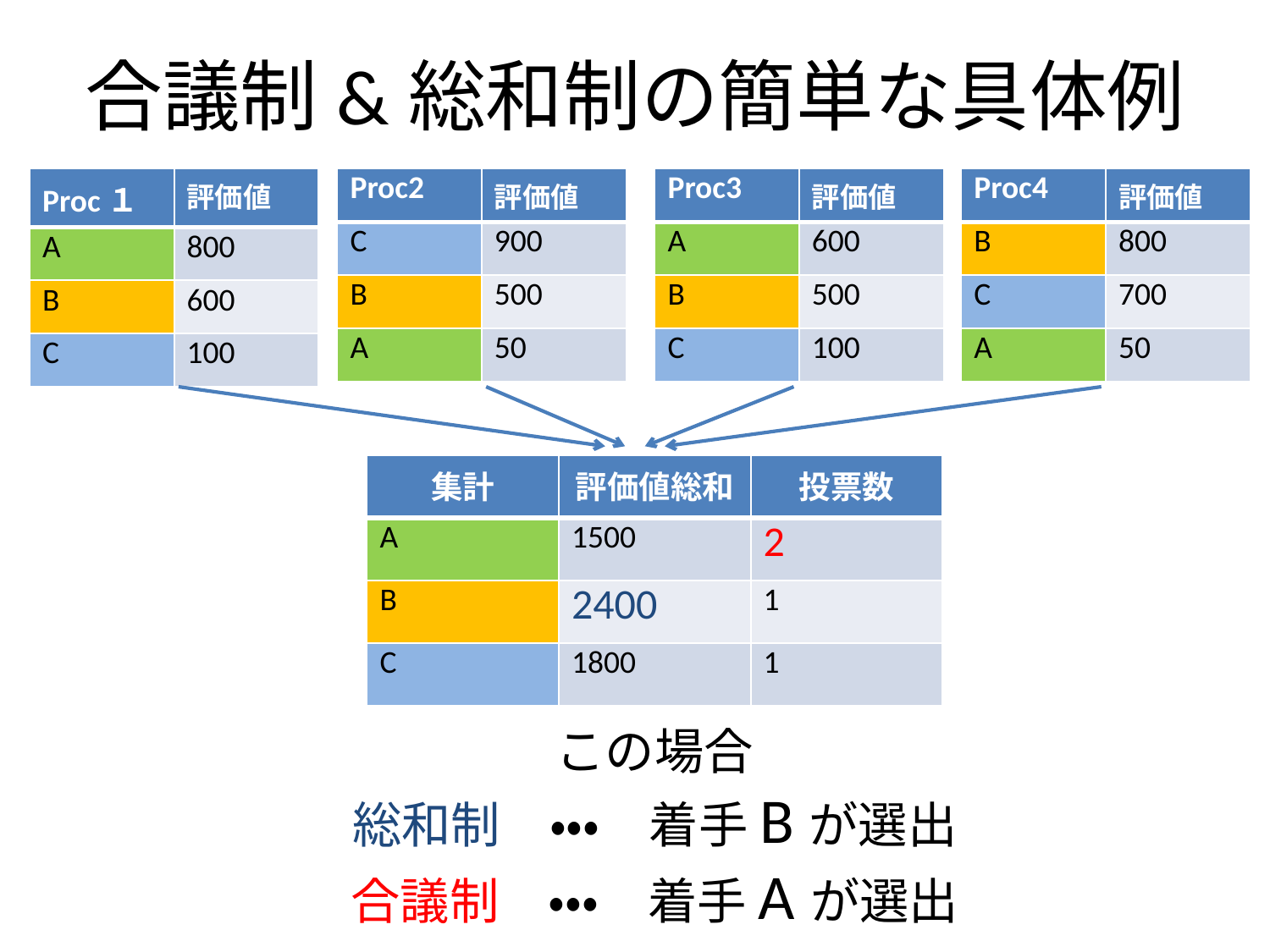

# 合議制&総和制の簡単な具体例
| Proc１ | 評価値 |
| --- | --- |
| A | 800 |
| B | 600 |
| C | 100 |
| Proc2 | 評価値 |
| --- | --- |
| C | 900 |
| B | 500 |
| A | 50 |
| Proc3 | 評価値 |
| --- | --- |
| A | 600 |
| B | 500 |
| C | 100 |
| Proc4 | 評価値 |
| --- | --- |
| B | 800 |
| C | 700 |
| A | 50 |
| 集計 | 評価値総和 | 投票数 |
| --- | --- | --- |
| A | 1500 | 2 |
| B | 2400 | 1 |
| C | 1800 | 1 |
この場合
総和制　・・・　着手Bが選出
合議制　・・・　着手Aが選出